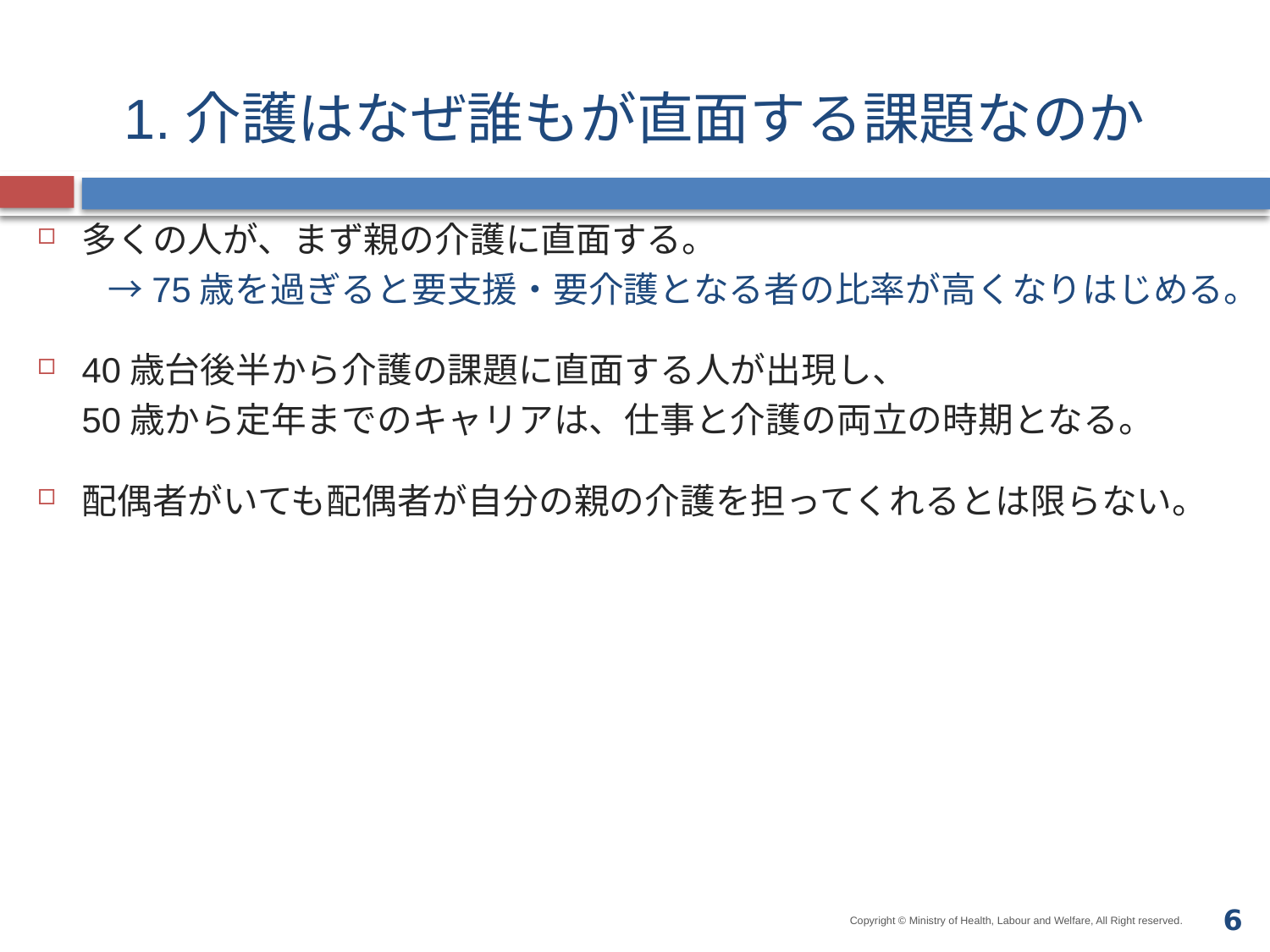

1.介護はなぜ誰もが直面する課題なのか
多くの人が、まず親の介護に直面する。
　　→75歳を過ぎると要支援・要介護となる者の比率が高くなりはじめる。
40歳台後半から介護の課題に直面する人が出現し、
50歳から定年までのキャリアは、仕事と介護の両立の時期となる。
配偶者がいても配偶者が自分の親の介護を担ってくれるとは限らない。
6